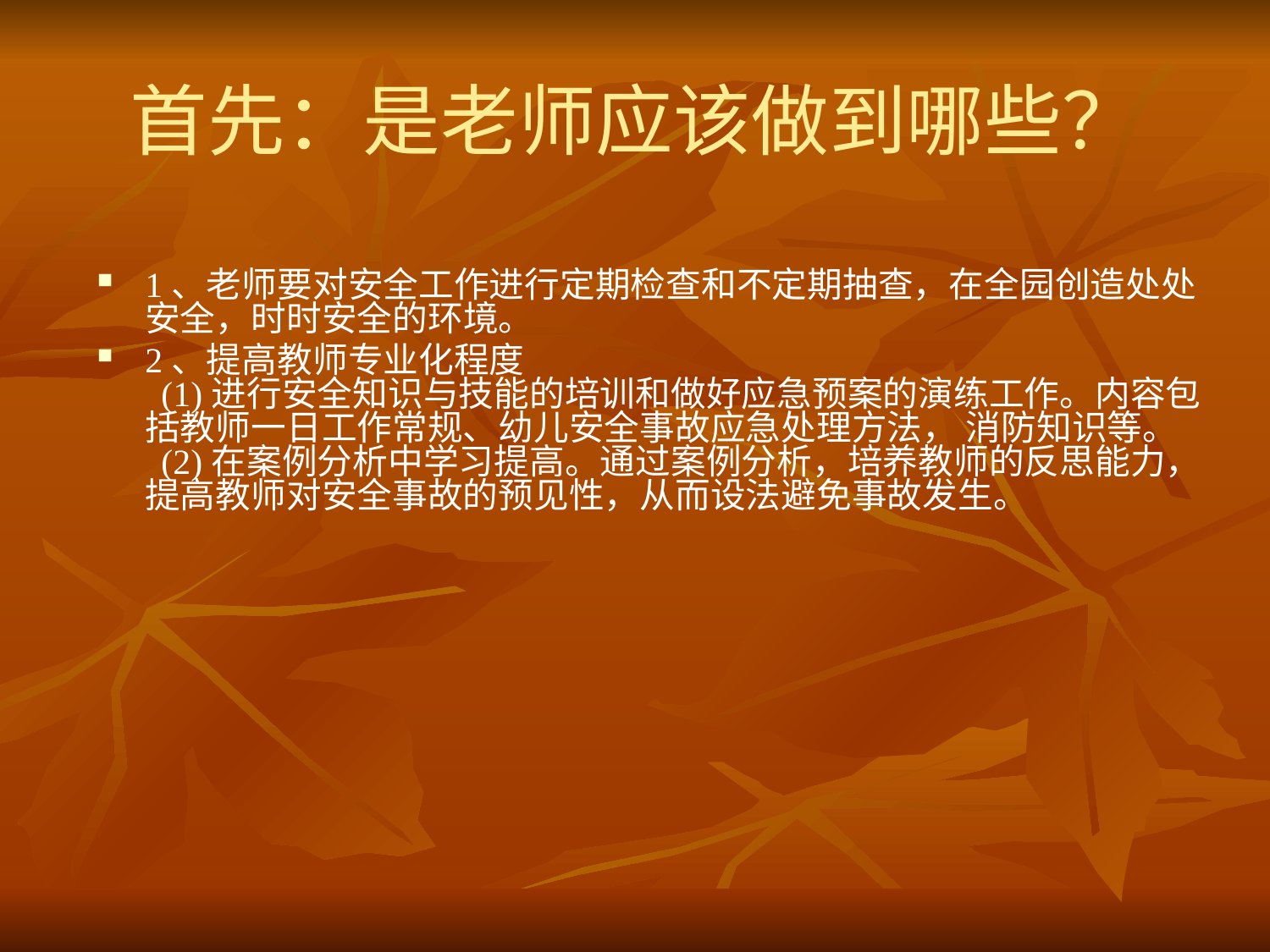

# 首先：是老师应该做到哪些？
1、老师要对安全工作进行定期检查和不定期抽查，在全园创造处处安全，时时安全的环境。
2、提高教师专业化程度
 (1)进行安全知识与技能的培训和做好应急预案的演练工作。内容包括教师一日工作常规、幼儿安全事故应急处理方法， 消防知识等。
 (2)在案例分析中学习提高。通过案例分析，培养教师的反思能力，提高教师对安全事故的预见性，从而设法避免事故发生。